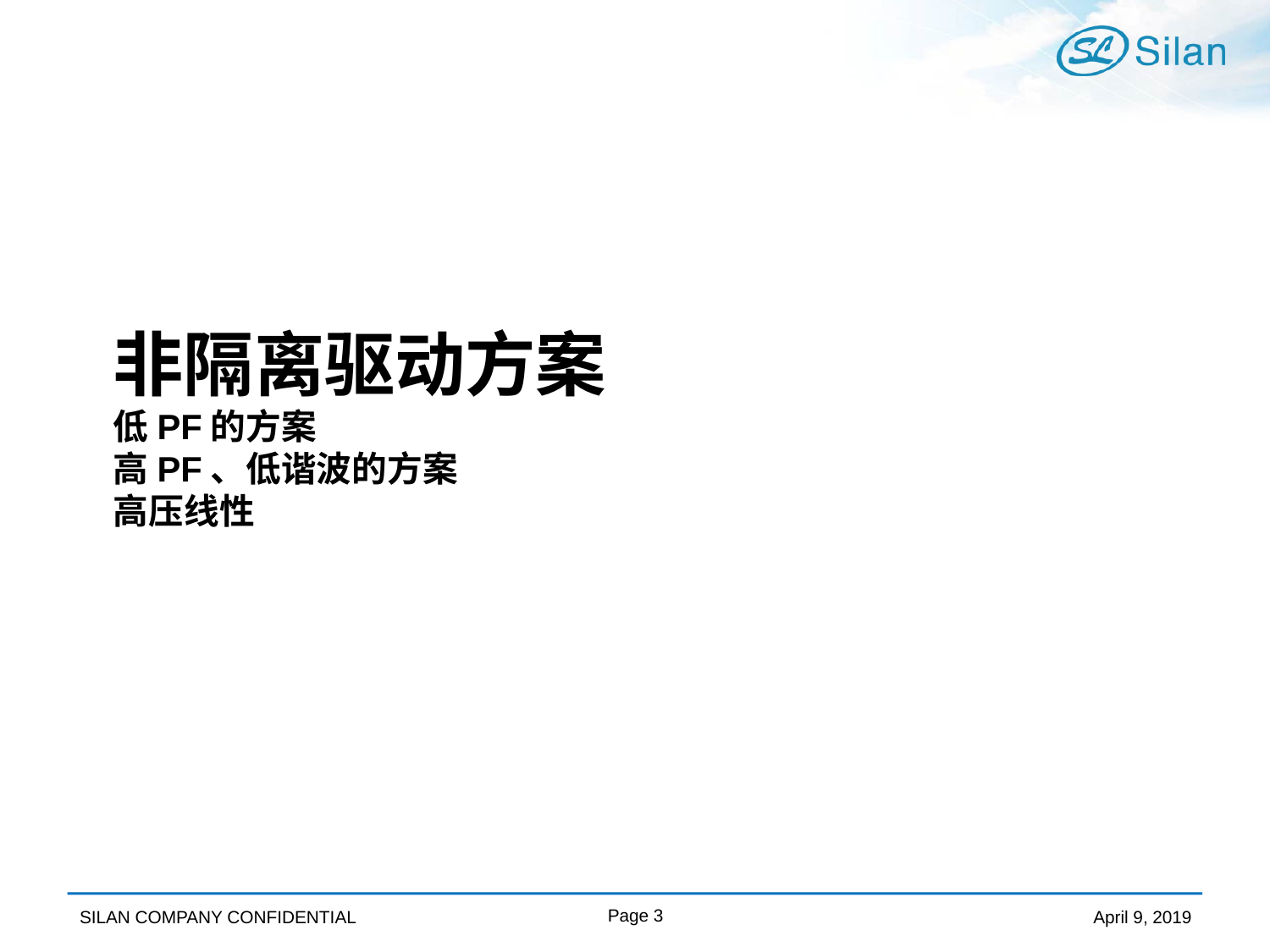

# 非隔离驱动方案 低PF的方案 高PF、低谐波的方案 高压线性
Page 3
April 9, 2019